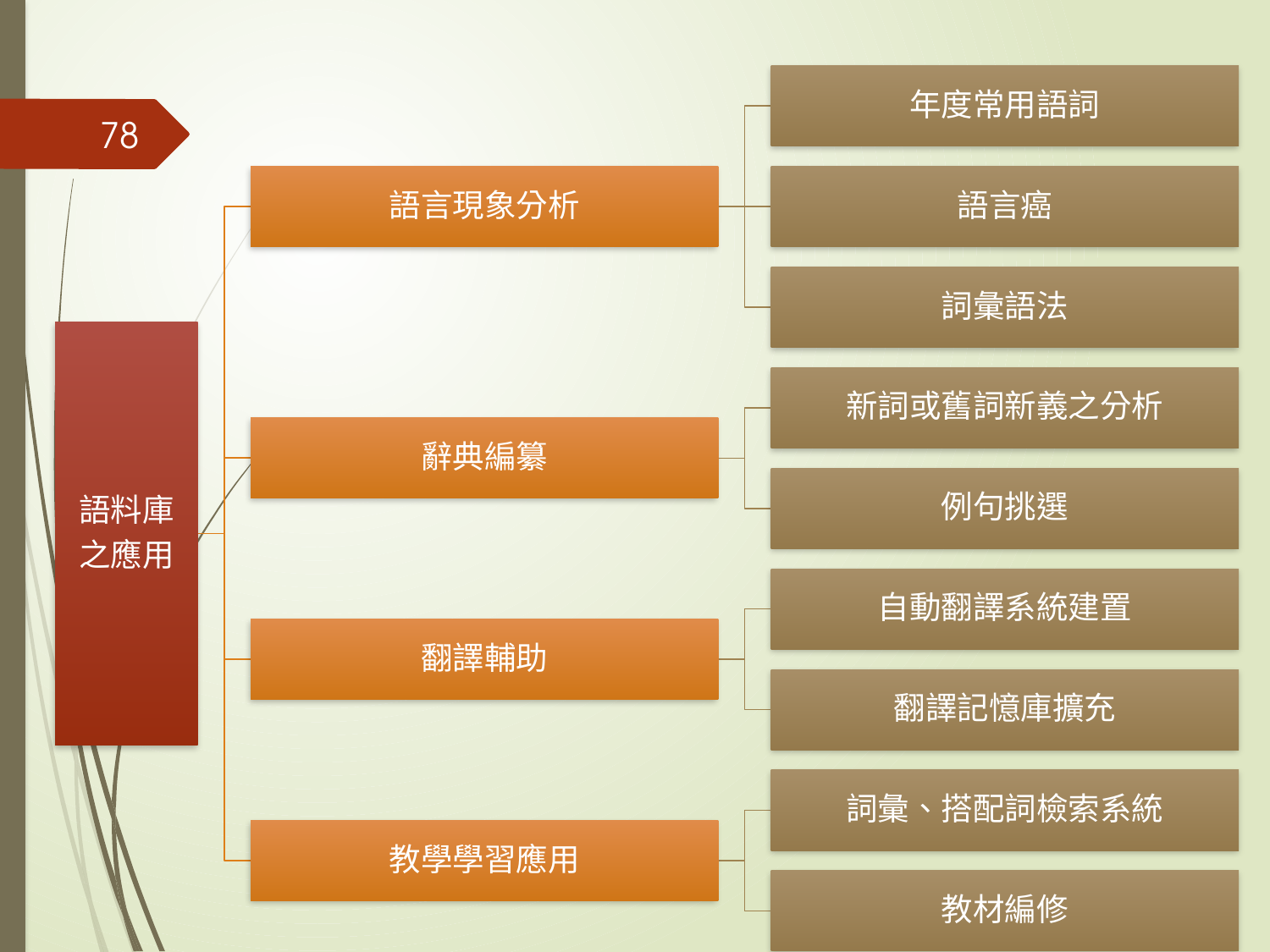

語料庫
之應用
語言現象分析
年度常用語詞
語言癌
詞彙語法
辭典編纂
新詞或舊詞新義之分析
例句挑選
翻譯輔助
自動翻譯系統建置
翻譯記憶庫擴充
教學學習應用
詞彙、搭配詞檢索系統
教材編修
78